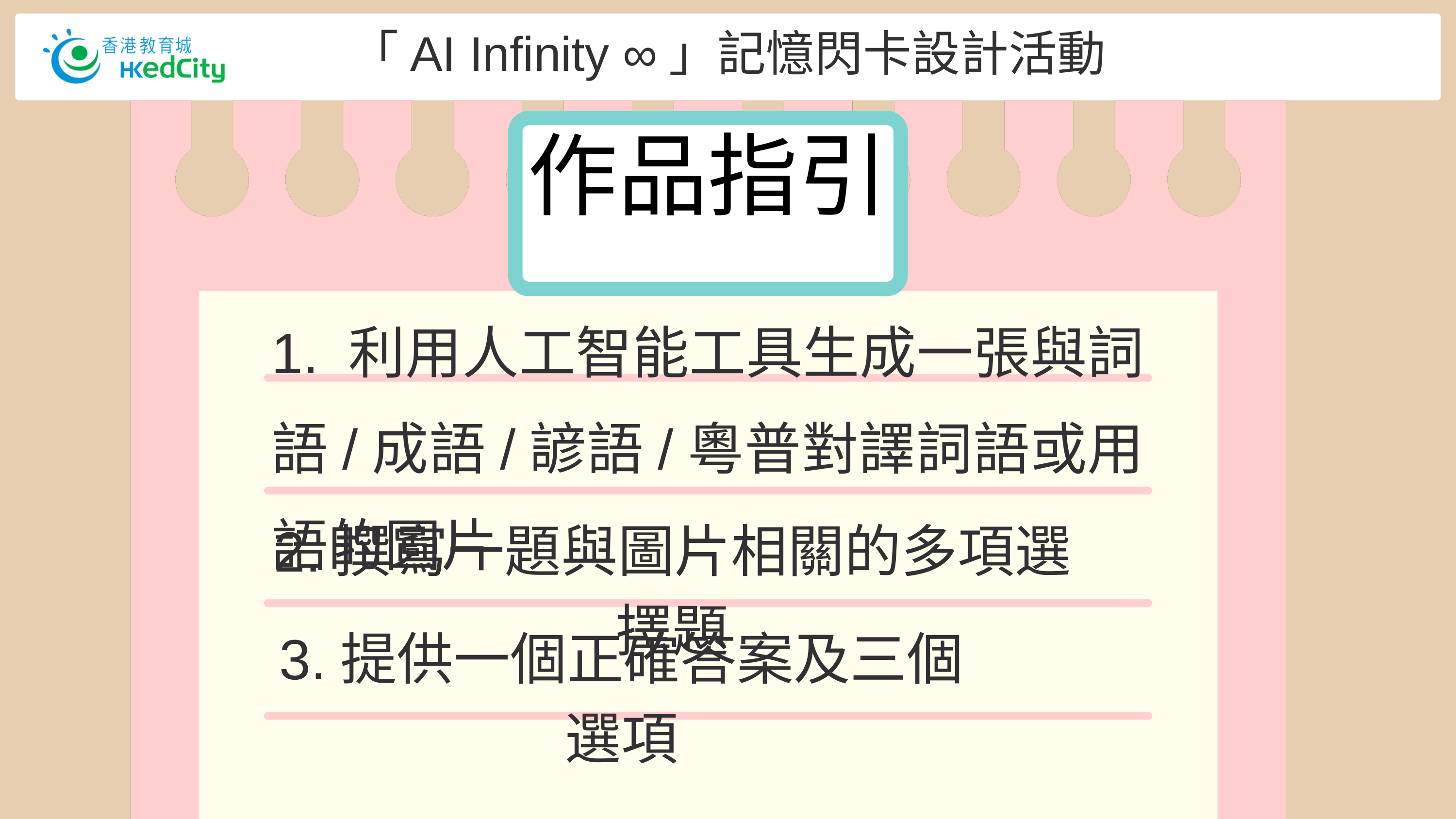

「AI Infinity ∞」記憶閃卡設計活動

作品指引
1. 利用人工智能工具生成一張與詞語/成語/諺語/粵普對譯詞語或用語的圖片
2.撰寫一題與圖片相關的多項選擇題
3.提供一個正確答案及三個選項